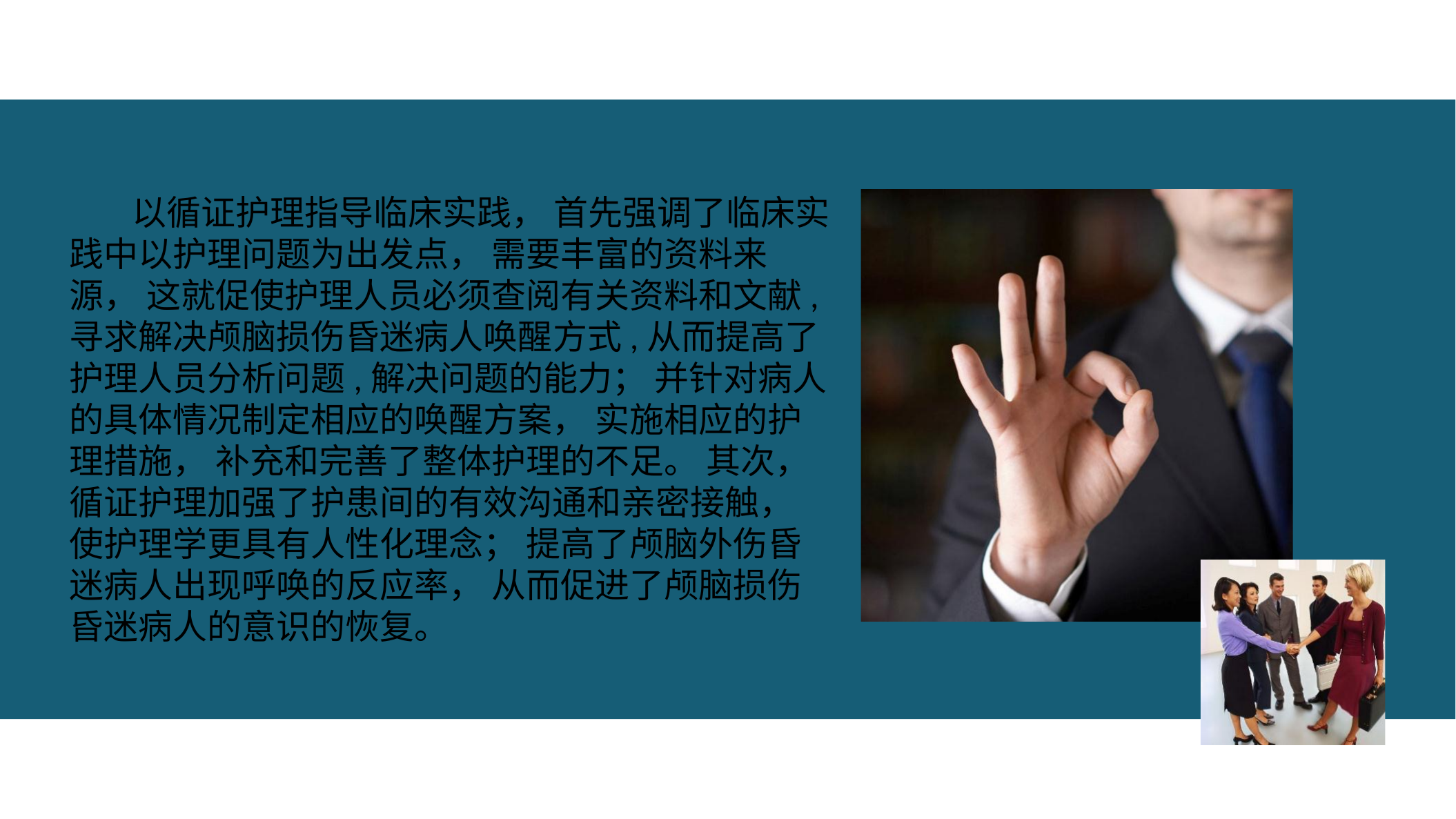

以循证护理指导临床实践， 首先强调了临床实践中以护理问题为出发点， 需要丰富的资料来源， 这就促使护理人员必须查阅有关资料和文献,寻求解决颅脑损伤昏迷病人唤醒方式,从而提高了护理人员分析问题,解决问题的能力； 并针对病人的具体情况制定相应的唤醒方案， 实施相应的护理措施， 补充和完善了整体护理的不足。 其次， 循证护理加强了护患间的有效沟通和亲密接触， 使护理学更具有人性化理念； 提高了颅脑外伤昏迷病人出现呼唤的反应率， 从而促进了颅脑损伤昏迷病人的意识的恢复。